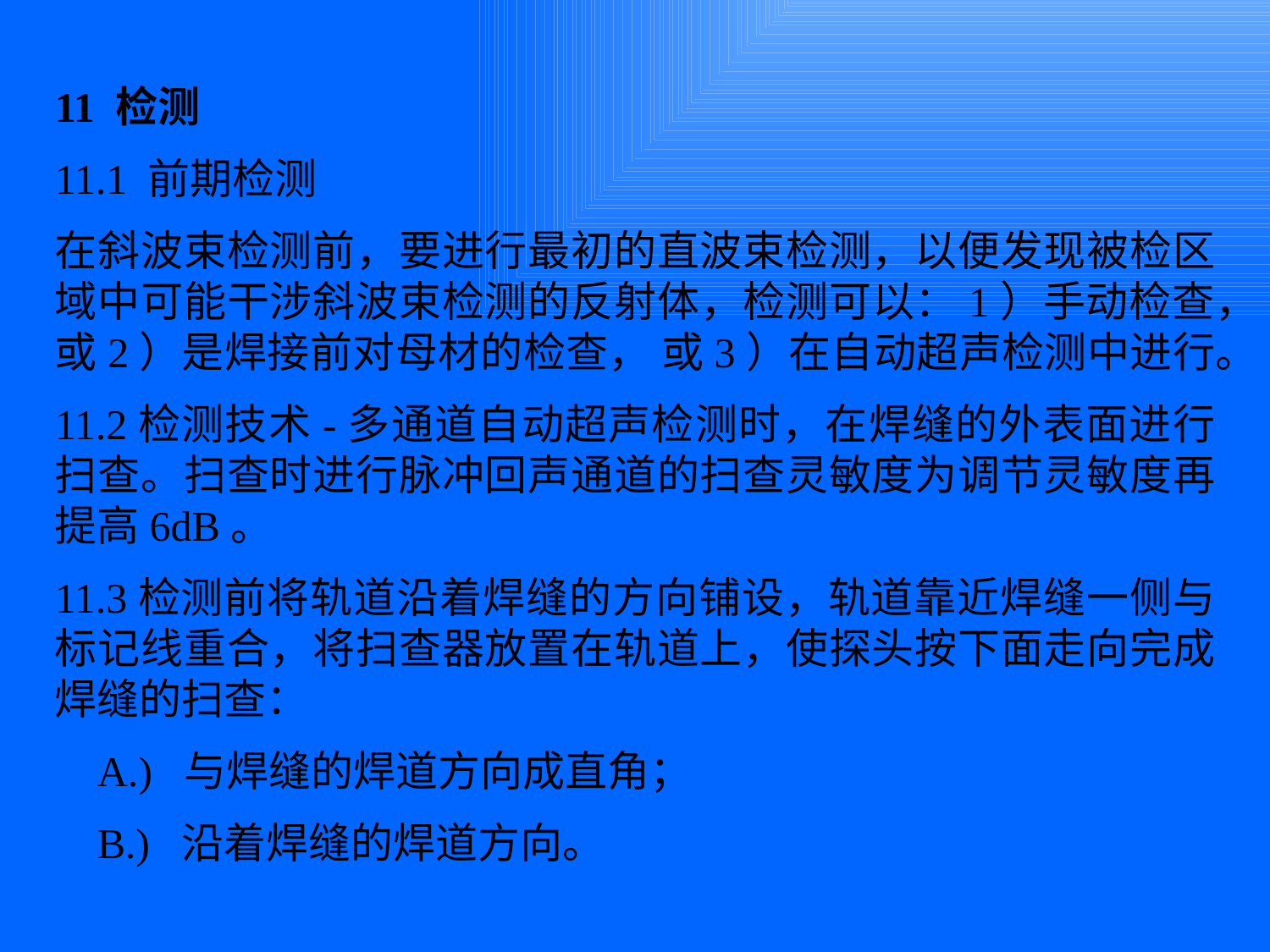

11 检测
11.1 前期检测
在斜波束检测前，要进行最初的直波束检测，以便发现被检区域中可能干涉斜波束检测的反射体，检测可以：1）手动检查，或2）是焊接前对母材的检查， 或3）在自动超声检测中进行。
11.2检测技术-多通道自动超声检测时，在焊缝的外表面进行扫查。扫查时进行脉冲回声通道的扫查灵敏度为调节灵敏度再提高6dB。
11.3检测前将轨道沿着焊缝的方向铺设，轨道靠近焊缝一侧与标记线重合，将扫查器放置在轨道上，使探头按下面走向完成焊缝的扫查：
    A.)  与焊缝的焊道方向成直角；
    B.)  沿着焊缝的焊道方向。